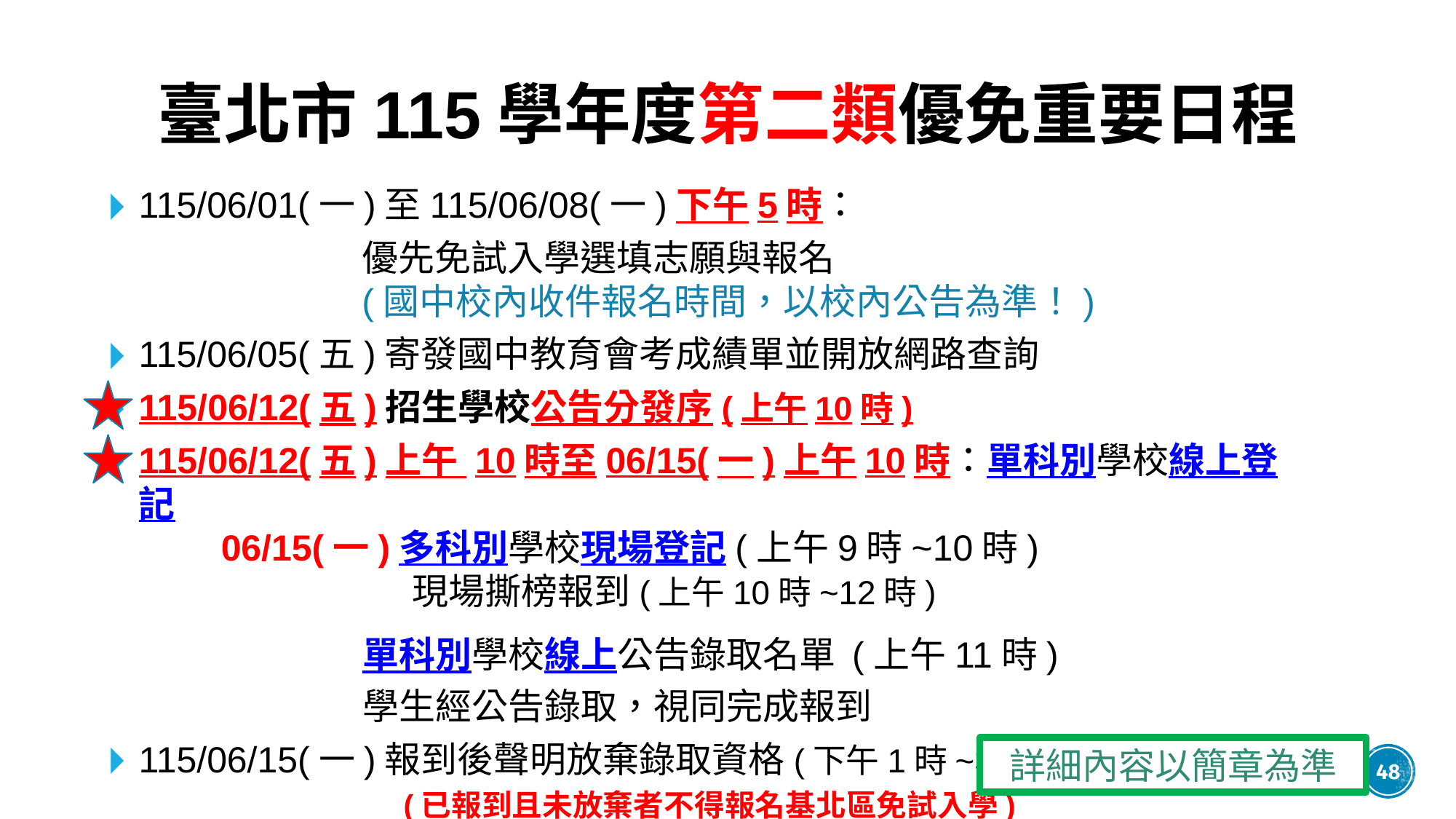

# 臺北市115學年度第二類優免重要日程
115/06/01(一)至115/06/08(一)下午5時：
優先免試入學選填志願與報名
(國中校內收件報名時間，以校內公告為準！)
115/06/05(五)寄發國中教育會考成績單並開放網路查詢
115/06/12(五)招生學校公告分發序(上午10時)
115/06/12(五)上午 10時至06/15(一)上午10時：單科別學校線上登記
         06/15(一)多科別學校現場登記(上午9時~10時)
                          現場撕榜報到(上午10時~12時)
                              單科別學校線上公告錄取名單 (上午11時)
                              學生經公告錄取，視同完成報到
115/06/15(一)報到後聲明放棄錄取資格(下午1時~3時)
                          (已報到且未放棄者不得報名基北區免試入學)

詳細內容以簡章為準
48